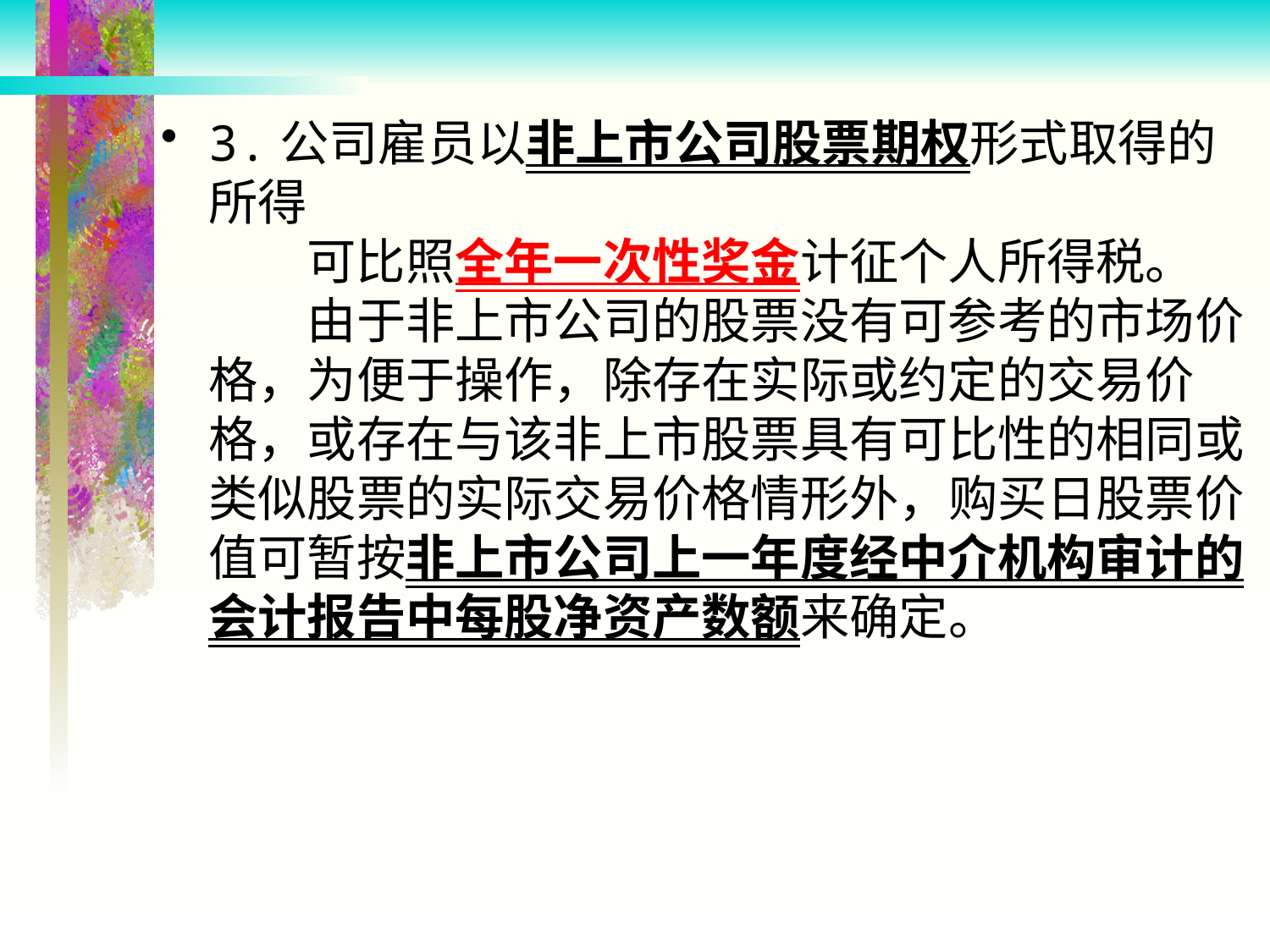

3.公司雇员以非上市公司股票期权形式取得的所得
　　可比照全年一次性奖金计征个人所得税。
　　由于非上市公司的股票没有可参考的市场价格，为便于操作，除存在实际或约定的交易价格，或存在与该非上市股票具有可比性的相同或类似股票的实际交易价格情形外，购买日股票价值可暂按非上市公司上一年度经中介机构审计的会计报告中每股净资产数额来确定。